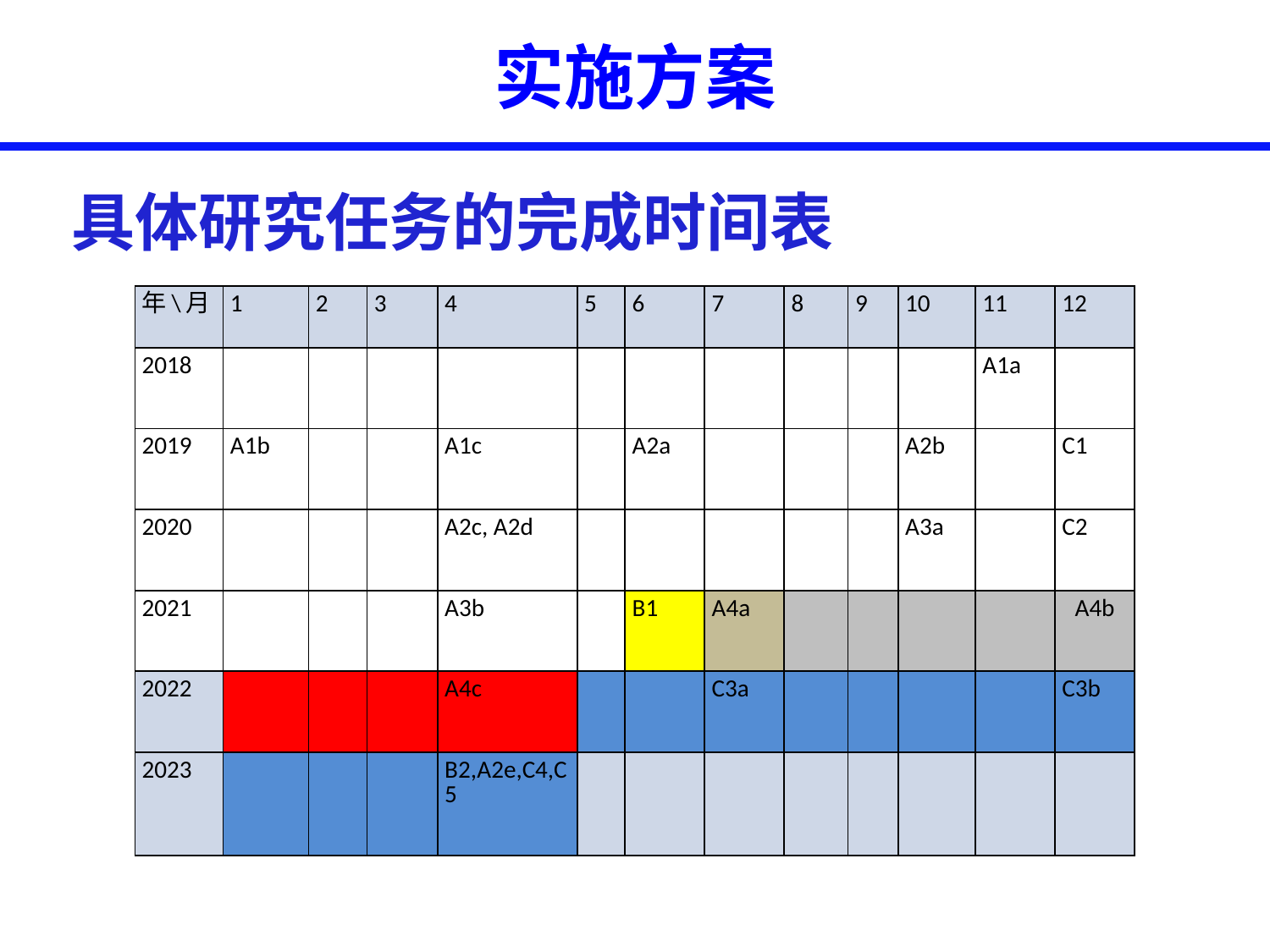

# 实施方案
具体研究任务的完成时间表
| 年\月 | 1 | 2 | 3 | 4 | 5 | 6 | 7 | 8 | 9 | 10 | 11 | 12 |
| --- | --- | --- | --- | --- | --- | --- | --- | --- | --- | --- | --- | --- |
| 2018 |  |  |  |  |  |  |  |  |  |  | A1a |  |
| 2019 | A1b |  |  | A1c |  | A2a |  |  |  | A2b |  | C1 |
| 2020 |  |  |  | A2c, A2d |  |  |  |  |  | A3a |  | C2 |
| 2021 |  |  |  | A3b |  | B1 | A4a |  |  |  |  | A4b |
| 2022 |  |  |  | A4c |  |  | C3a |  |  |  |  | C3b |
| 2023 |  |  |  | B2,A2e,C4,C5 |  |  |  |  |  |  |  |  |